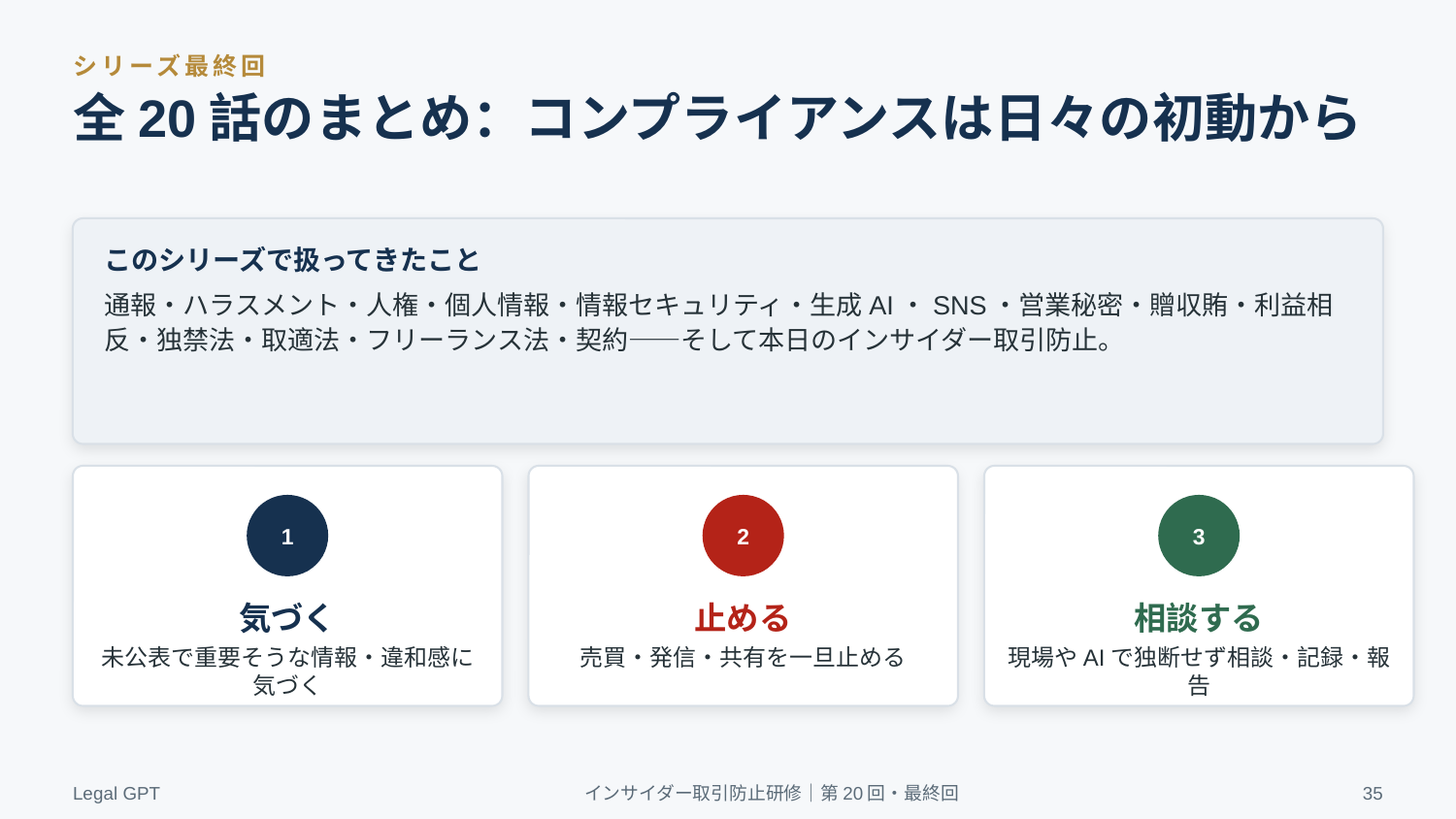

シリーズ最終回
全20話のまとめ：コンプライアンスは日々の初動から

このシリーズで扱ってきたこと
通報・ハラスメント・人権・個人情報・情報セキュリティ・生成AI・SNS・営業秘密・贈収賄・利益相反・独禁法・取適法・フリーランス法・契約――そして本日のインサイダー取引防止。

1

2

3
気づく
止める
相談する
未公表で重要そうな情報・違和感に気づく
売買・発信・共有を一旦止める
現場やAIで独断せず相談・記録・報告
Legal GPT
インサイダー取引防止研修｜第20回・最終回
35